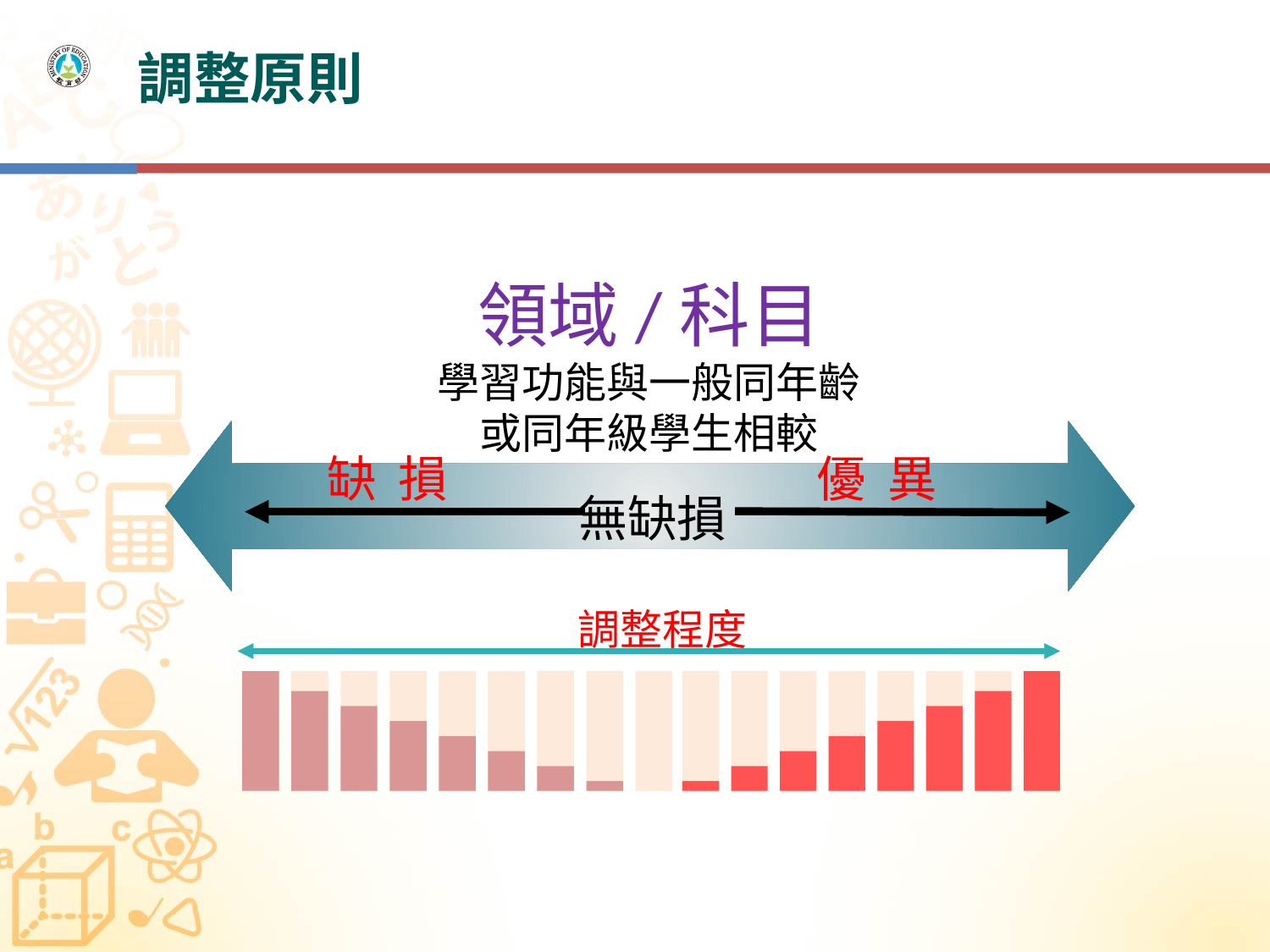

調整原則

領域/科目
學習功能與一般同年齡
或同年級學生相較

缺  損
優  異
無缺損
調整程度